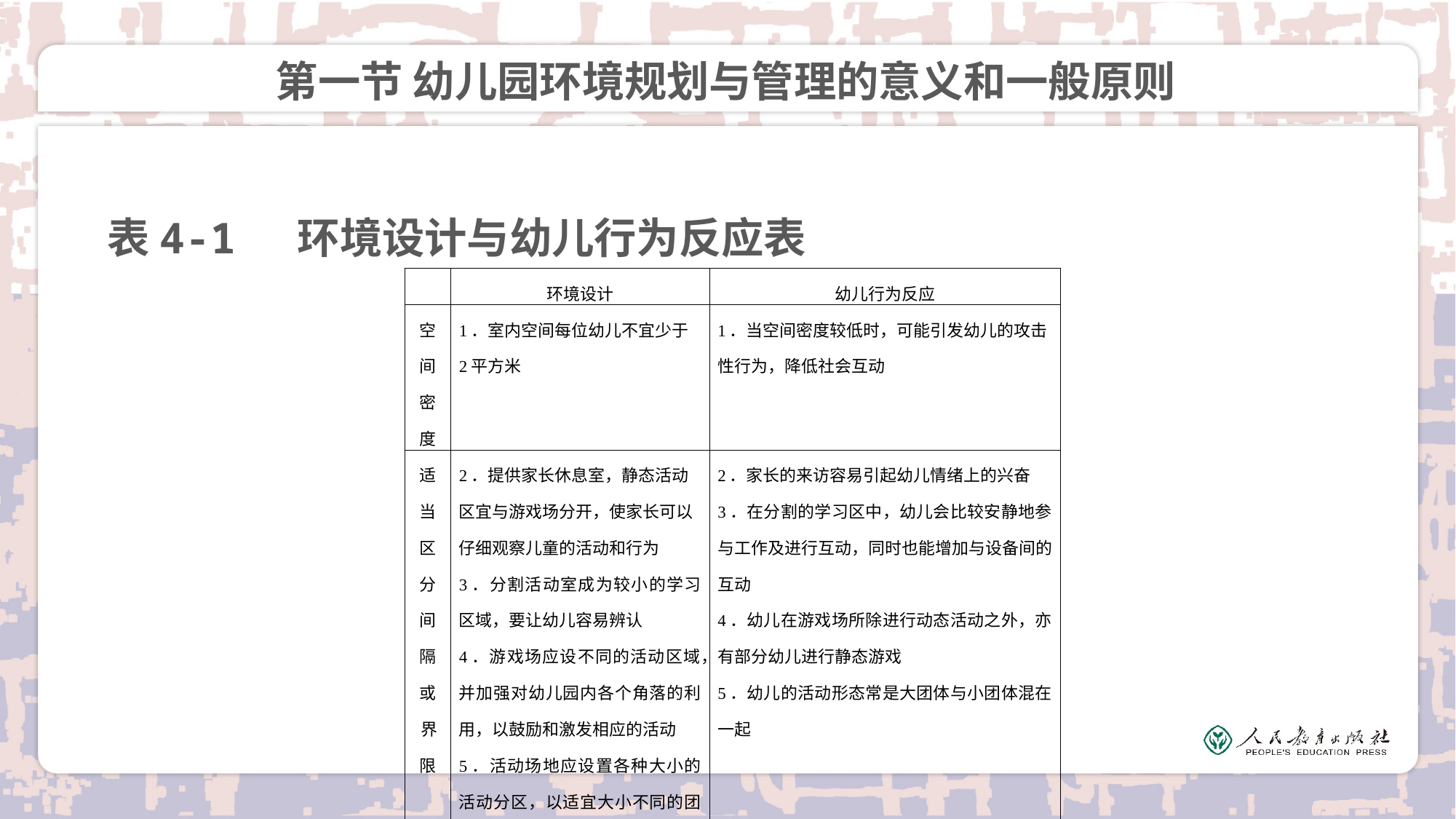

# 第一节 幼儿园环境规划与管理的意义和一般原则
表4-1  环境设计与幼儿行为反应表

|  | 环境设计 | 幼儿行为反应 |
| --- | --- | --- |
| 空 间 密 度 | 1．室内空间每位幼儿不宜少于2平方米 | 1．当空间密度较低时，可能引发幼儿的攻击性行为，降低社会互动 |
| 适 当 区分 间隔 或 界 限 | 2．提供家长休息室，静态活动区宜与游戏场分开，使家长可以仔细观察儿童的活动和行为 3．分割活动室成为较小的学习区域，要让幼儿容易辨认 4．游戏场应设不同的活动区域，并加强对幼儿园内各个角落的利用，以鼓励和激发相应的活动 5．活动场地应设置各种大小的活动分区，以适宜大小不同的团体 | 2．家长的来访容易引起幼儿情绪上的兴奋 3．在分割的学习区中，幼儿会比较安静地参与工作及进行互动，同时也能增加与设备间的互动 4．幼儿在游戏场所除进行动态活动之外，亦有部分幼儿进行静态游戏 5．幼儿的活动形态常是大团体与小团体混在一起 |